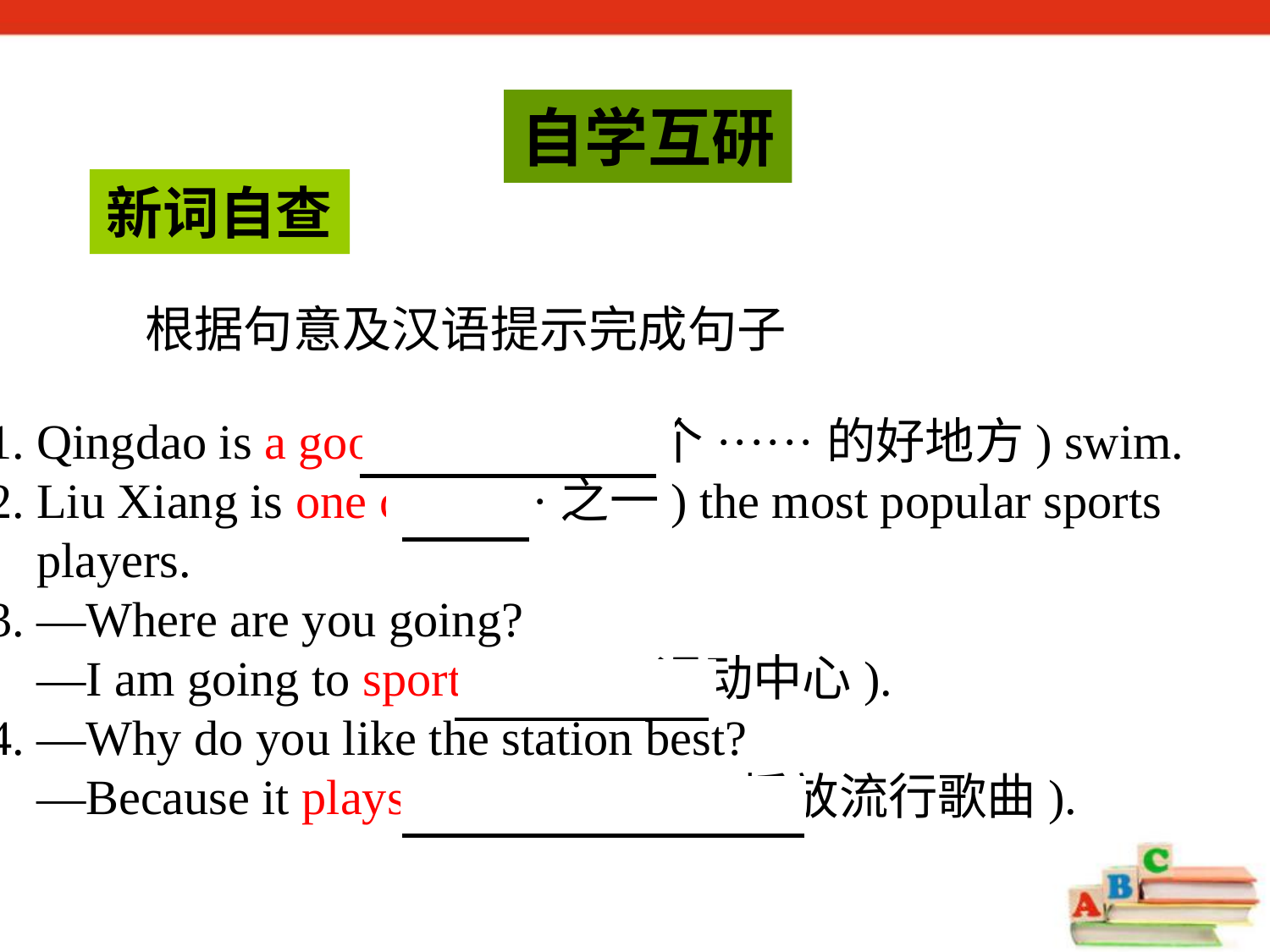

自学互研
新词自查
根据句意及汉语提示完成句子

1. Qingdao is a good place to (一个······的好地方) swim.
2. Liu Xiang is one of (······之一) the most popular sports
    players.
3. —Where are you going?
    —I am going to sports center (运动中心).
4. —Why do you like the station best?
    —Because it plays popular music (播放流行歌曲).